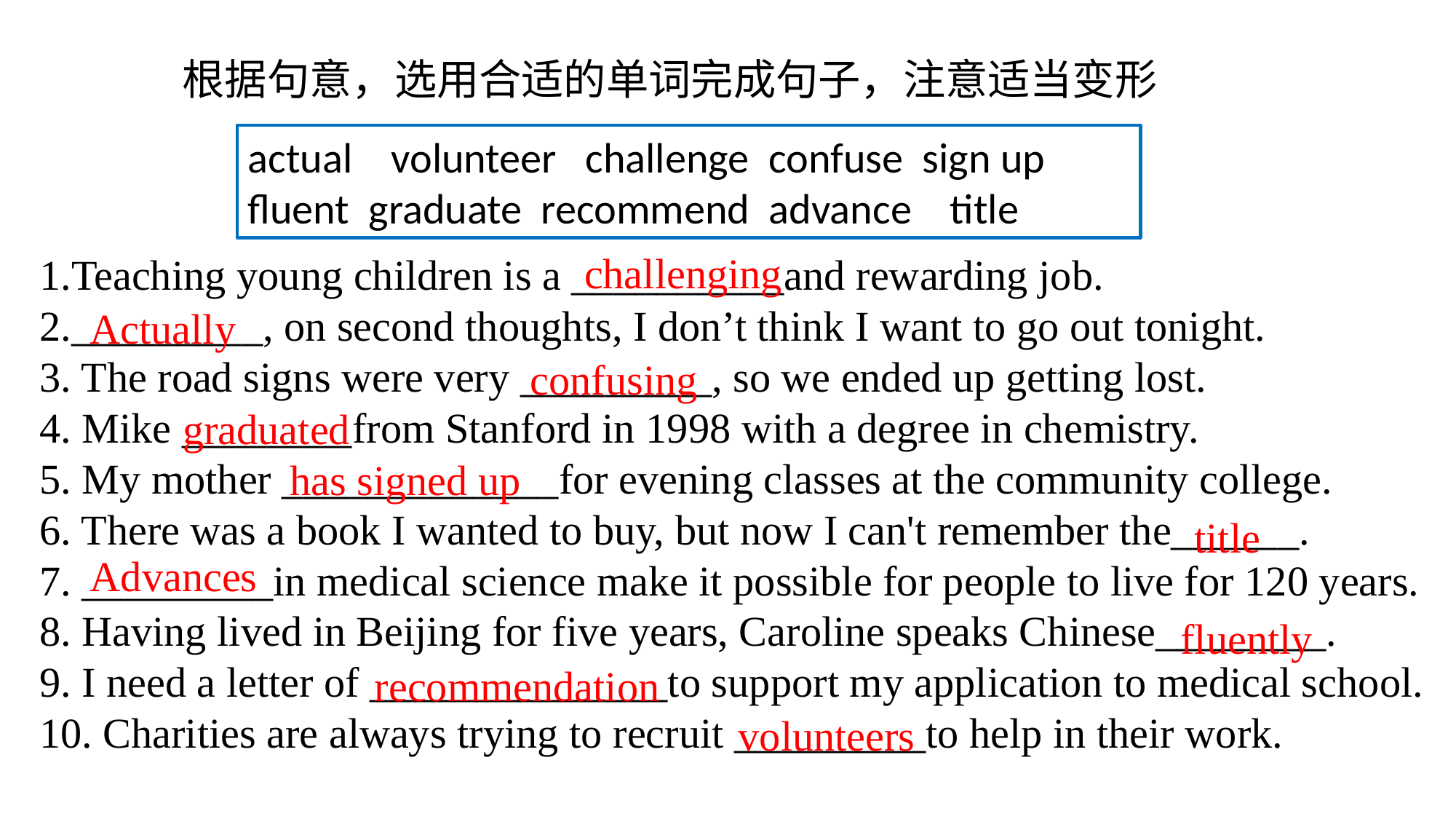

根据句意，选用合适的单词完成句子，注意适当变形
actual    volunteer   challenge  confuse  sign up fluent  graduate  recommend  advance    title
challenging
1.Teaching young children is a __________and rewarding job.
2._________, on second thoughts, I don’t think I want to go out tonight.
3. The road signs were very _________, so we ended up getting lost.
4. Mike ________from Stanford in 1998 with a degree in chemistry.
5. My mother _____________for evening classes at the community college.
6. There was a book I wanted to buy, but now I can't remember the______.
7. _________in medical science make it possible for people to live for 120 years.
8. Having lived in Beijing for five years, Caroline speaks Chinese________.
9. I need a letter of ______________to support my application to medical school.
10. Charities are always trying to recruit _________to help in their work.
Actually
confusing
graduated
has signed up
title
Advances
fluently
recommendation
volunteers